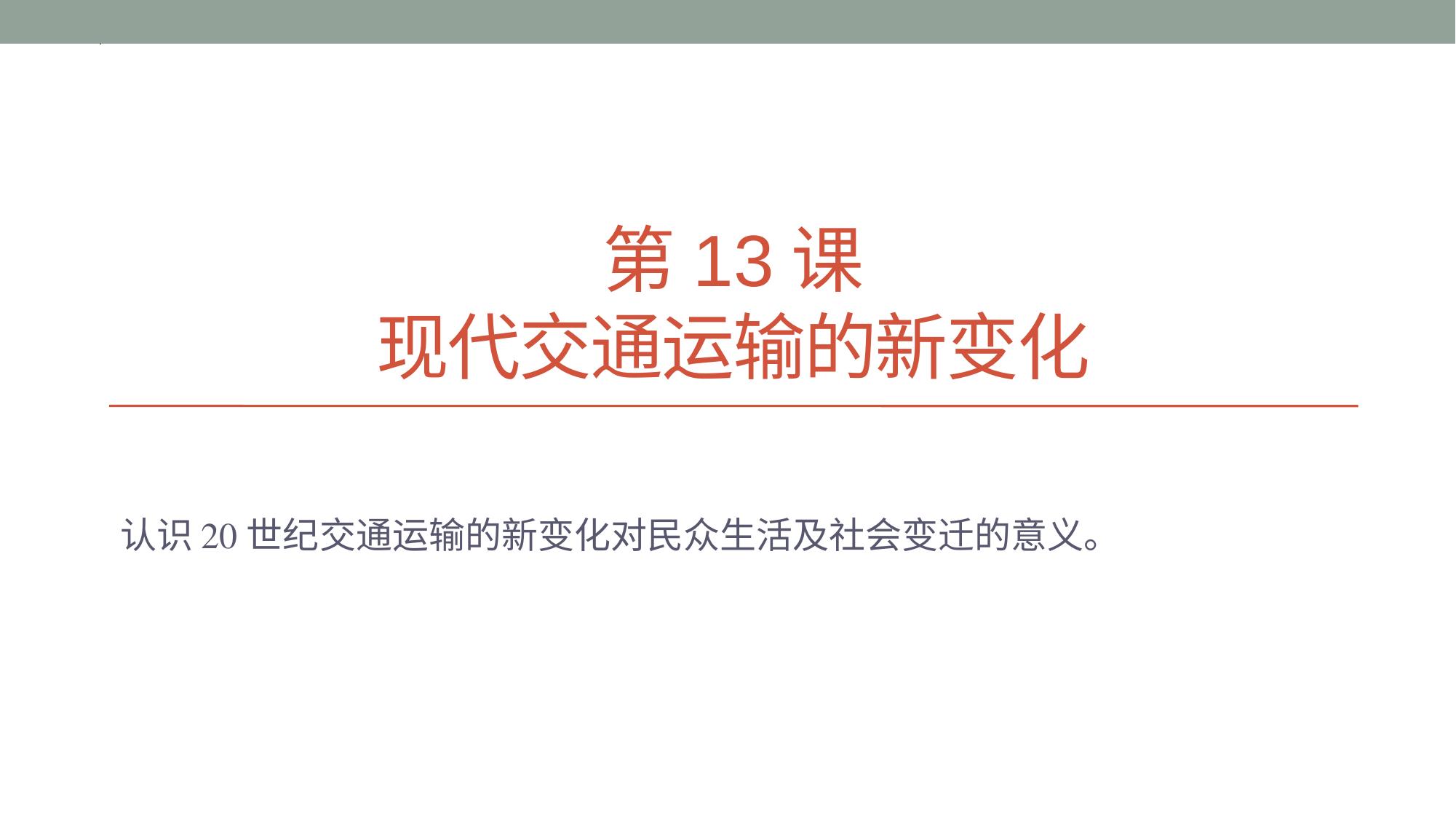

# 第13课 现代交通运输的新变化
认识20世纪交通运输的新变化对民众生活及社会变迁的意义。